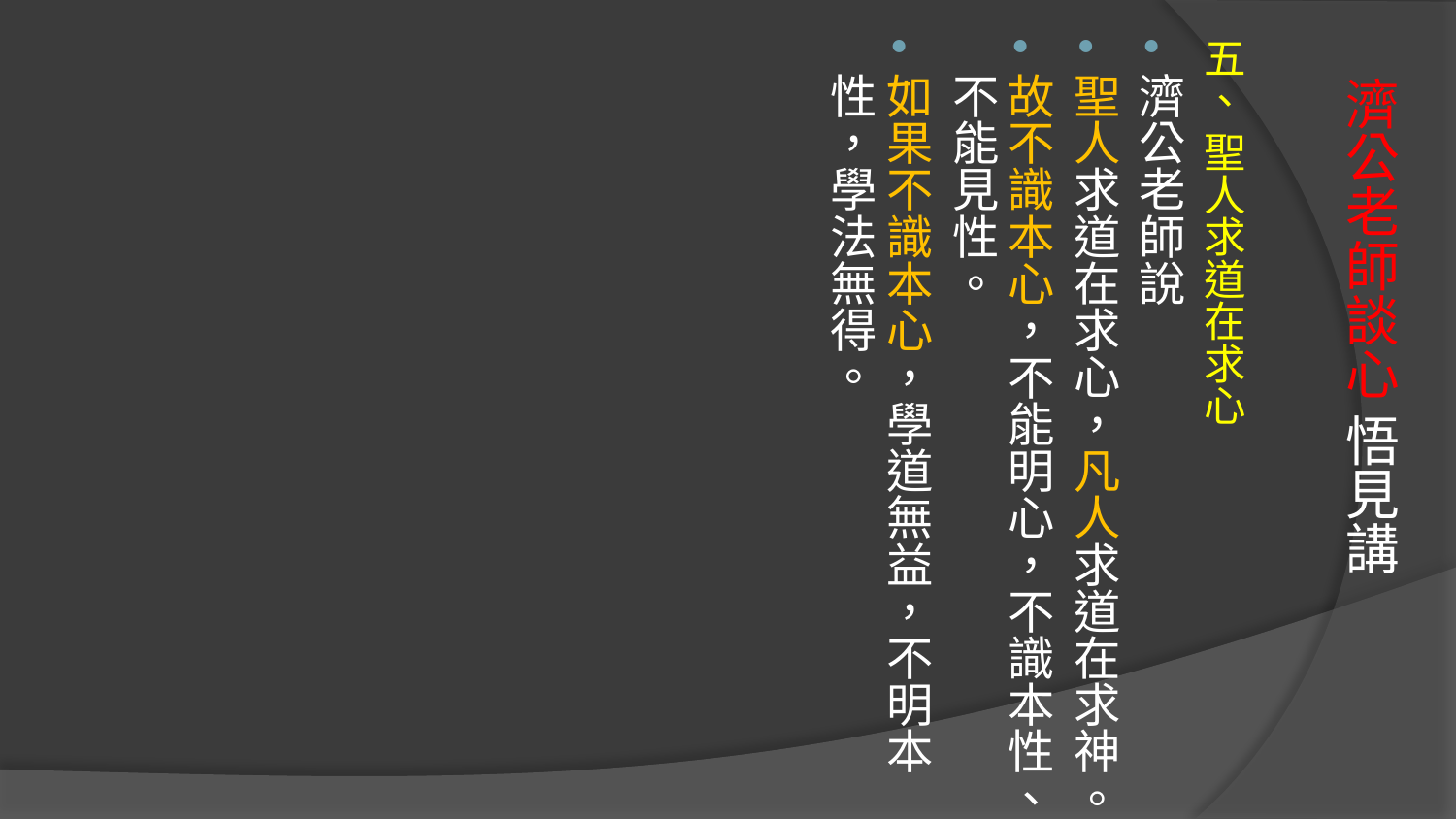

五、 聖人求道在求心
濟公老師說
聖人求道在求心，凡人求道在求神。
故不識本心，不能明心，不識本性、不能見性。
如果不識本心，學道無益，不明本性，學法無得。

# 濟公老師談心 悟見講